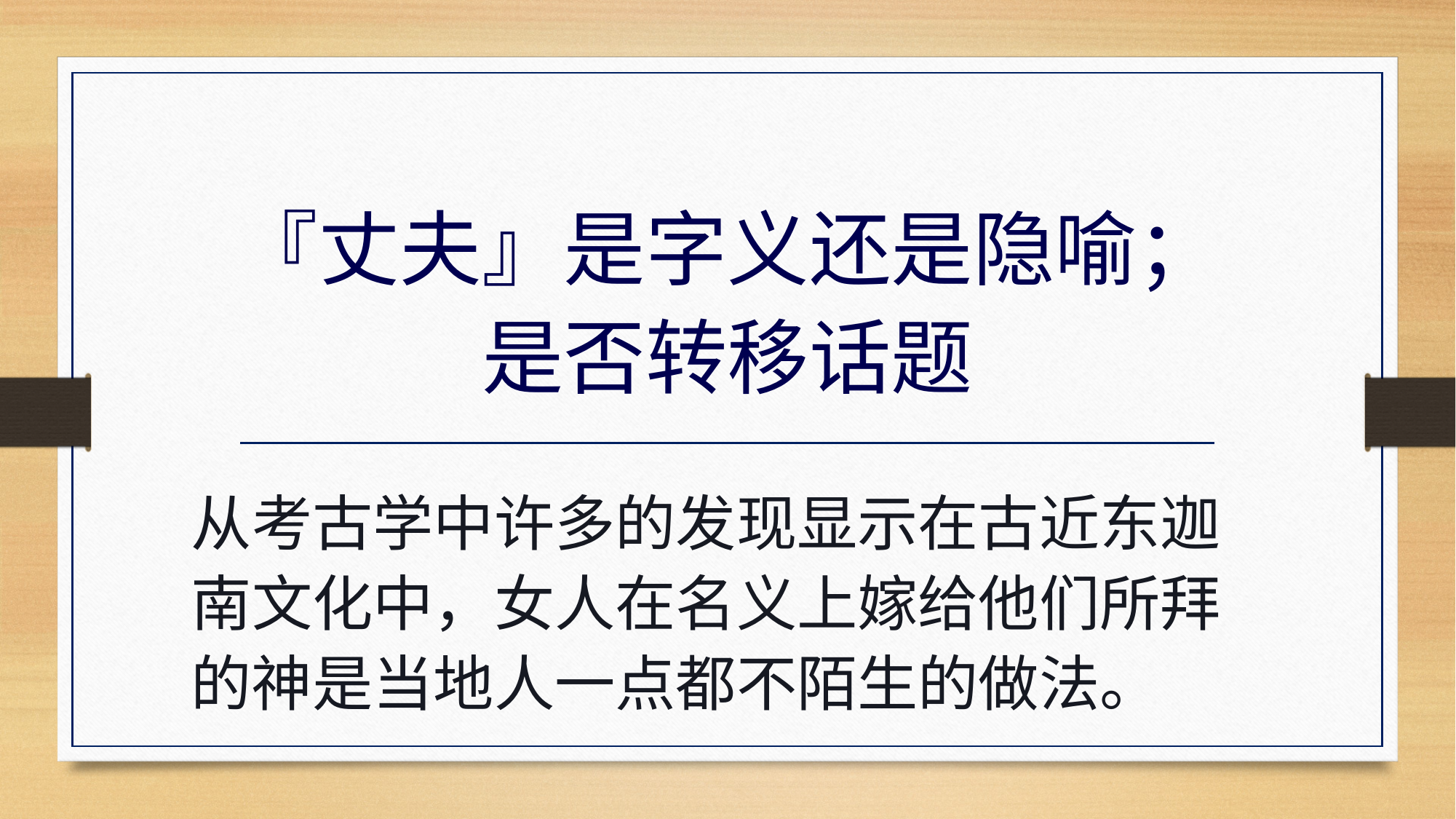

# 『丈夫』是字义还是隐喻； 是否转移话题
从考古学中许多的发现显示在古近东迦南文化中，女人在名义上嫁给他们所拜的神是当地人一点都不陌生的做法。